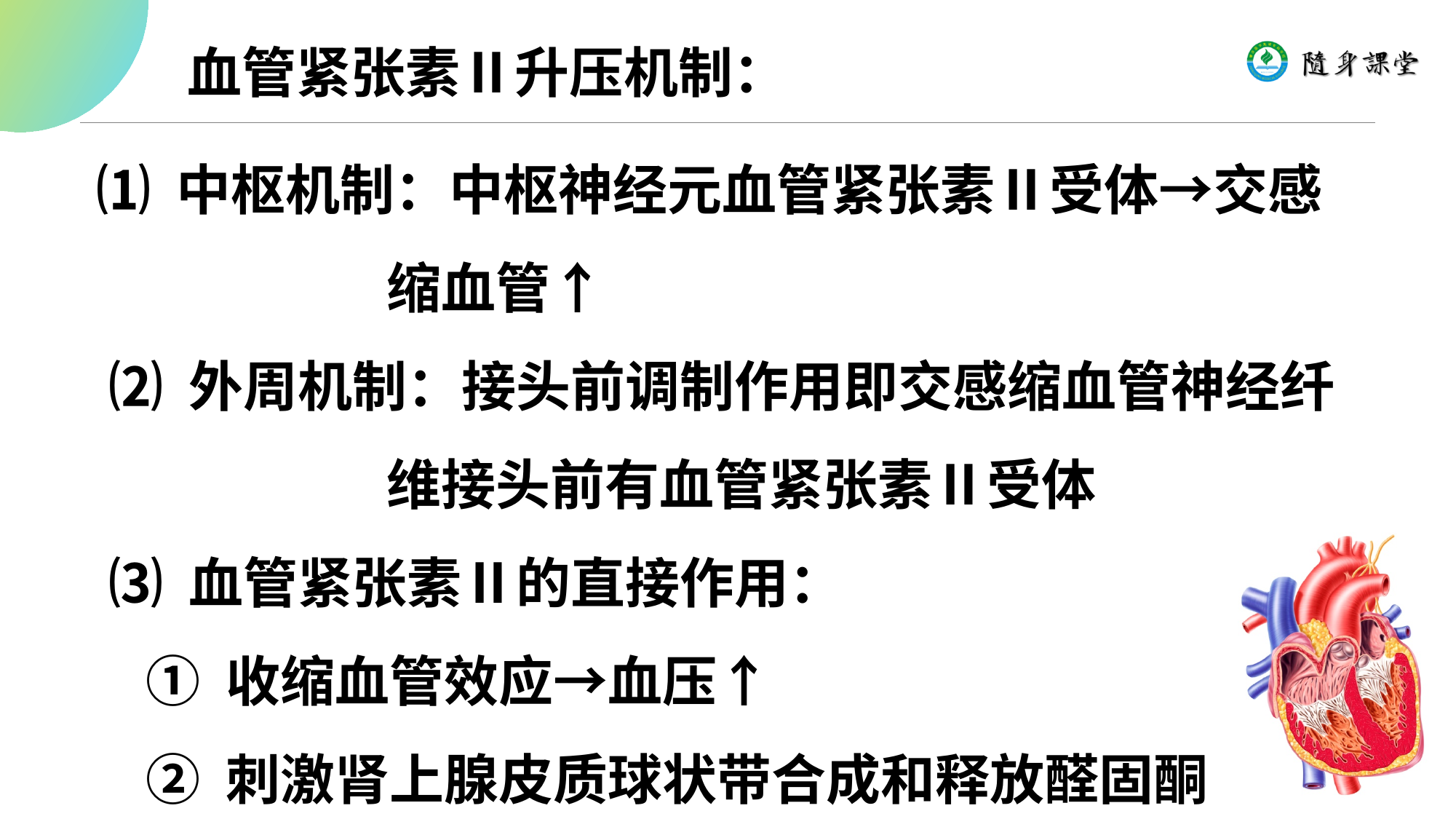

血管紧张素Ⅱ升压机制：
⑴ 中枢机制：中枢神经元血管紧张素Ⅱ受体→交感缩血管↑
 ⑵ 外周机制：接头前调制作用即交感缩血管神经纤维接头前有血管紧张素Ⅱ受体
 ⑶ 血管紧张素Ⅱ的直接作用：
    ① 收缩血管效应→血压↑
    ② 刺激肾上腺皮质球状带合成和释放醛固酮